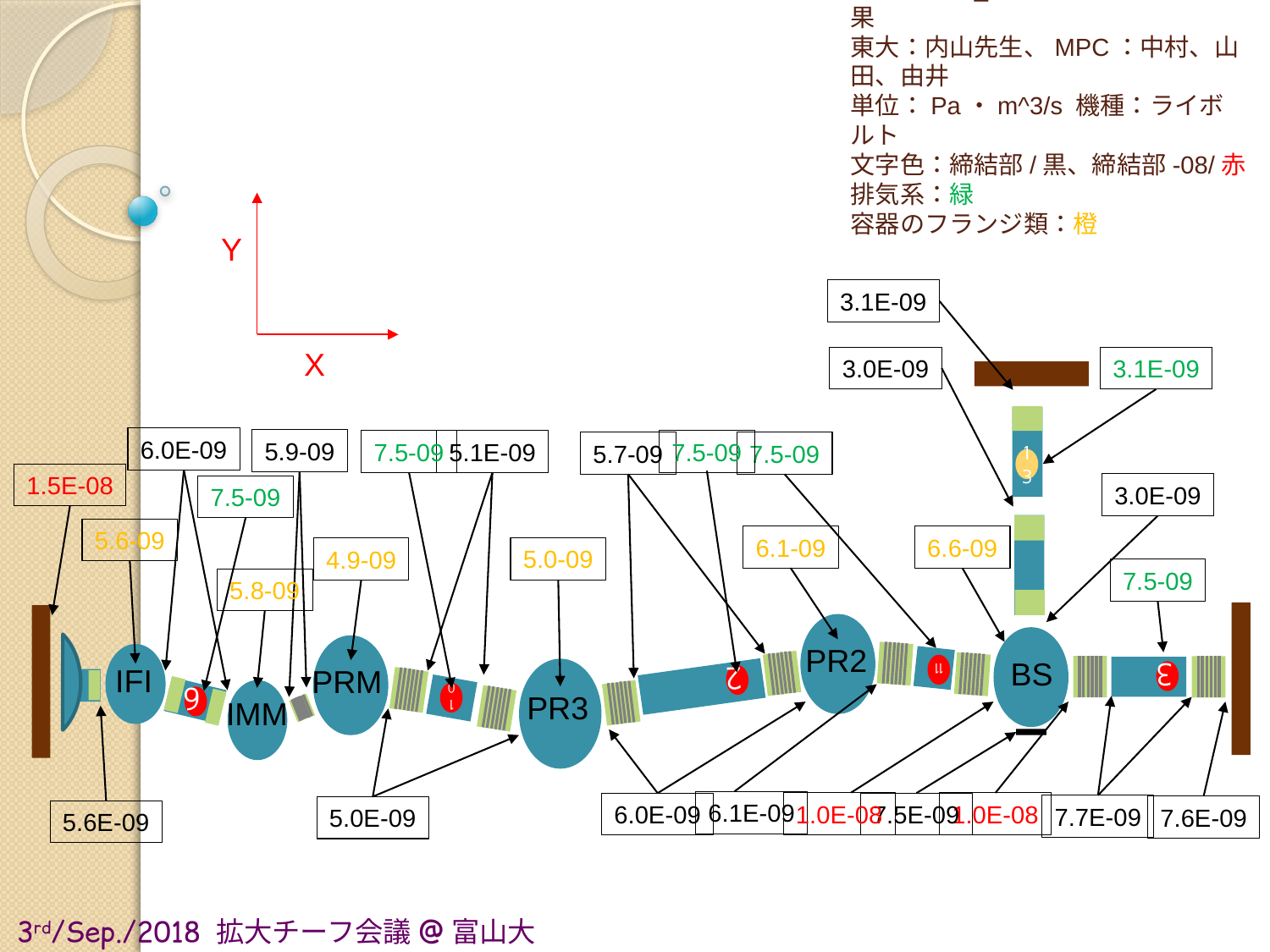

# 2018.03.17_中央ダクトHe試験結果 東大：内山先生、MPC：中村、山田、由井 単位：Pa・m^3/s 機種：ライボルト 文字色：締結部/黒、締結部-08/赤 排気系：緑 容器のフランジ類：橙
Y
3.1E-09
X
3.0E-09
3.1E-09

13

6.0E-09
5.9-09
7.5-09
5.1E-09
7.5-09
5.7-09
7.5-09
1.5E-08
3.0E-09
7.5-09

5.6-09
6.1-09
6.6-09
5.0-09
4.9-09
7.5-09
5.8-09

PR2

BS

PRM

IFI

11

3

PR3

2

6

10

IMM

6.1E-09
1.0E-08
1.0E-08
6.0E-09
7.5E-09
7.7E-09
7.6E-09
5.0E-09
5.6E-09